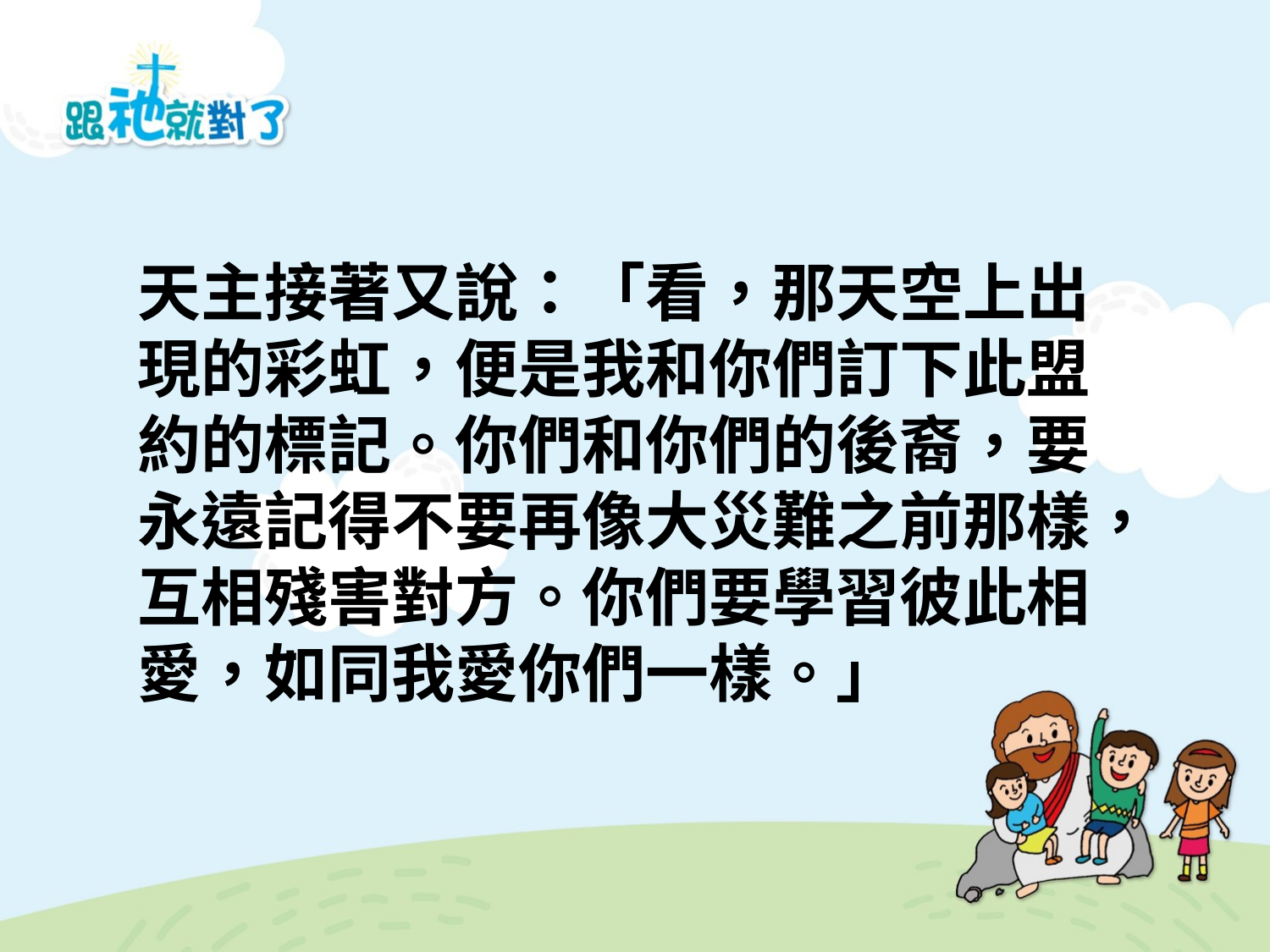

天主接著又說：「看，那天空上出現的彩虹，便是我和你們訂下此盟約的標記。你們和你們的後裔，要永遠記得不要再像大災難之前那樣，互相殘害對方。你們要學習彼此相愛，如同我愛你們一樣。」